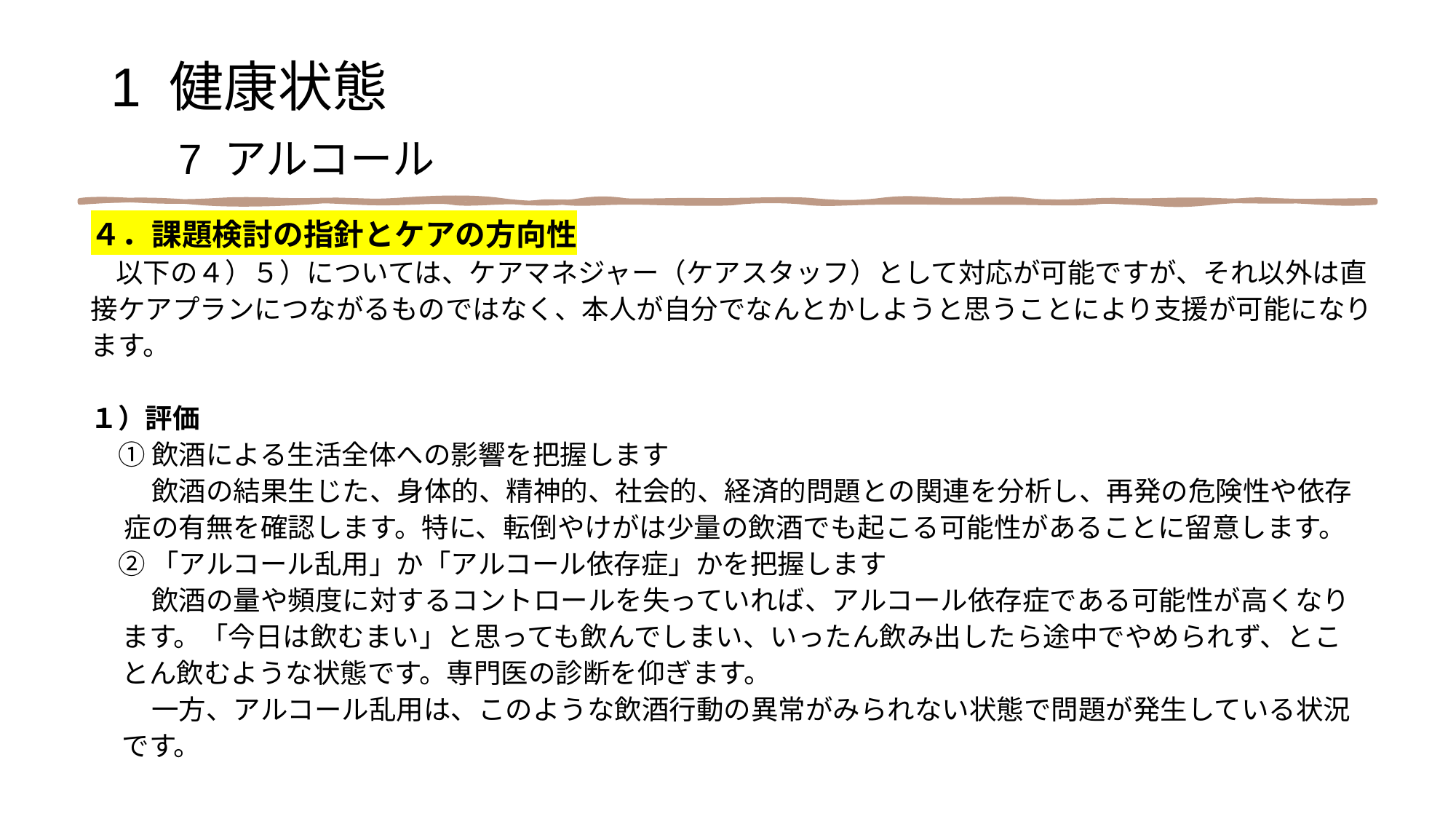

1 健康状態
　7 アルコール

４．課題検討の指針とケアの方向性
   以下の４）５）については、ケアマネジャー（ケアスタッフ）として対応が可能ですが、それ以外は直
接ケアプランにつながるものではなく、本人が自分でなんとかしようと思うことにより支援が可能になり
ます。

１）評価
　① 飲酒による生活全体への影響を把握します
　 　飲酒の結果生じた、身体的、精神的、社会的、経済的問題との関連を分析し、再発の危険性や依存
　 症の有無を確認します。特に、転倒やけがは少量の飲酒でも起こる可能性があることに留意します。
　② 「アルコール乱用」か「アルコール依存症」かを把握します
　 　飲酒の量や頻度に対するコントロールを失っていれば、アルコール依存症である可能性が高くなり
    ます。「今日は飲むまい」と思っても飲んでしまい、いったん飲み出したら途中でやめられず、とこ
    とん飲むような状態です。専門医の診断を仰ぎます。
　 　一方、アルコール乱用は、このような飲酒行動の異常がみられない状態で問題が発生している状況
    です。